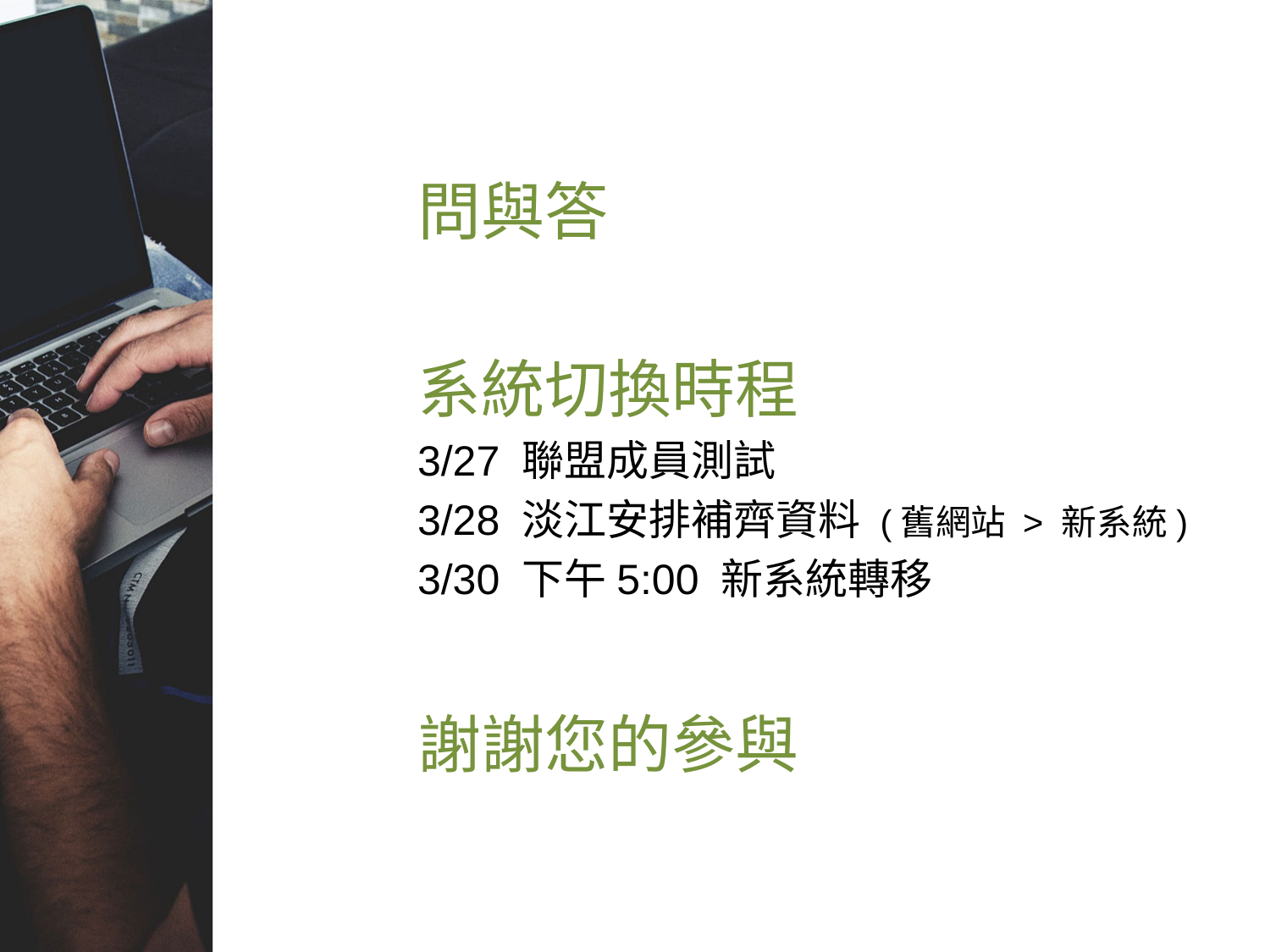

問與答

系統切換時程
3/27 聯盟成員測試
3/28 淡江安排補齊資料 (舊網站 > 新系統)
3/30 下午5:00 新系統轉移

謝謝您的參與